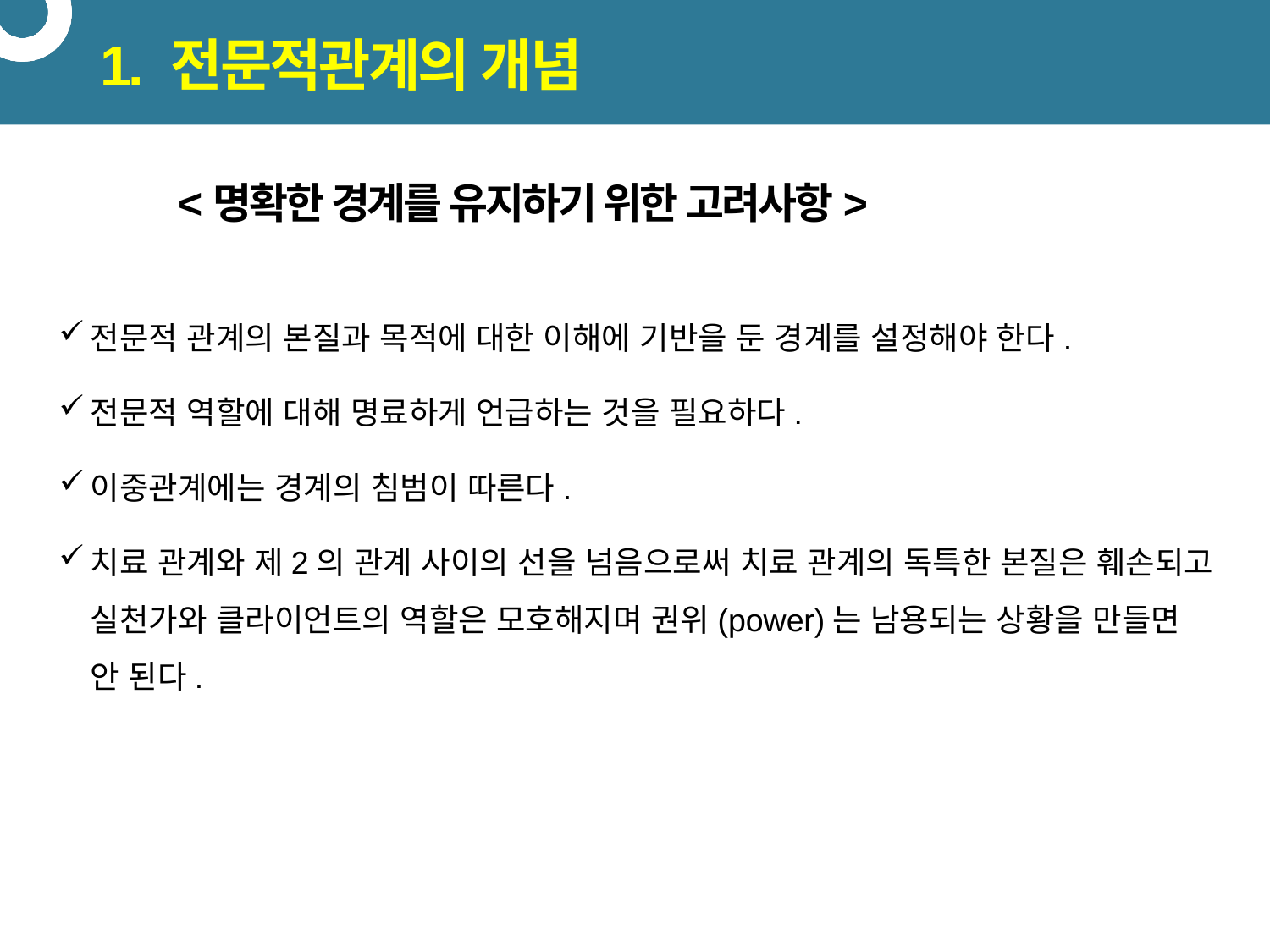

# 1. 전문적관계의 개념
<명확한 경계를 유지하기 위한 고려사항>
전문적 관계의 본질과 목적에 대한 이해에 기반을 둔 경계를 설정해야 한다.
전문적 역할에 대해 명료하게 언급하는 것을 필요하다.
이중관계에는 경계의 침범이 따른다.
치료 관계와 제2의 관계 사이의 선을 넘음으로써 치료 관계의 독특한 본질은 훼손되고 실천가와 클라이언트의 역할은 모호해지며 권위(power)는 남용되는 상황을 만들면 안 된다.